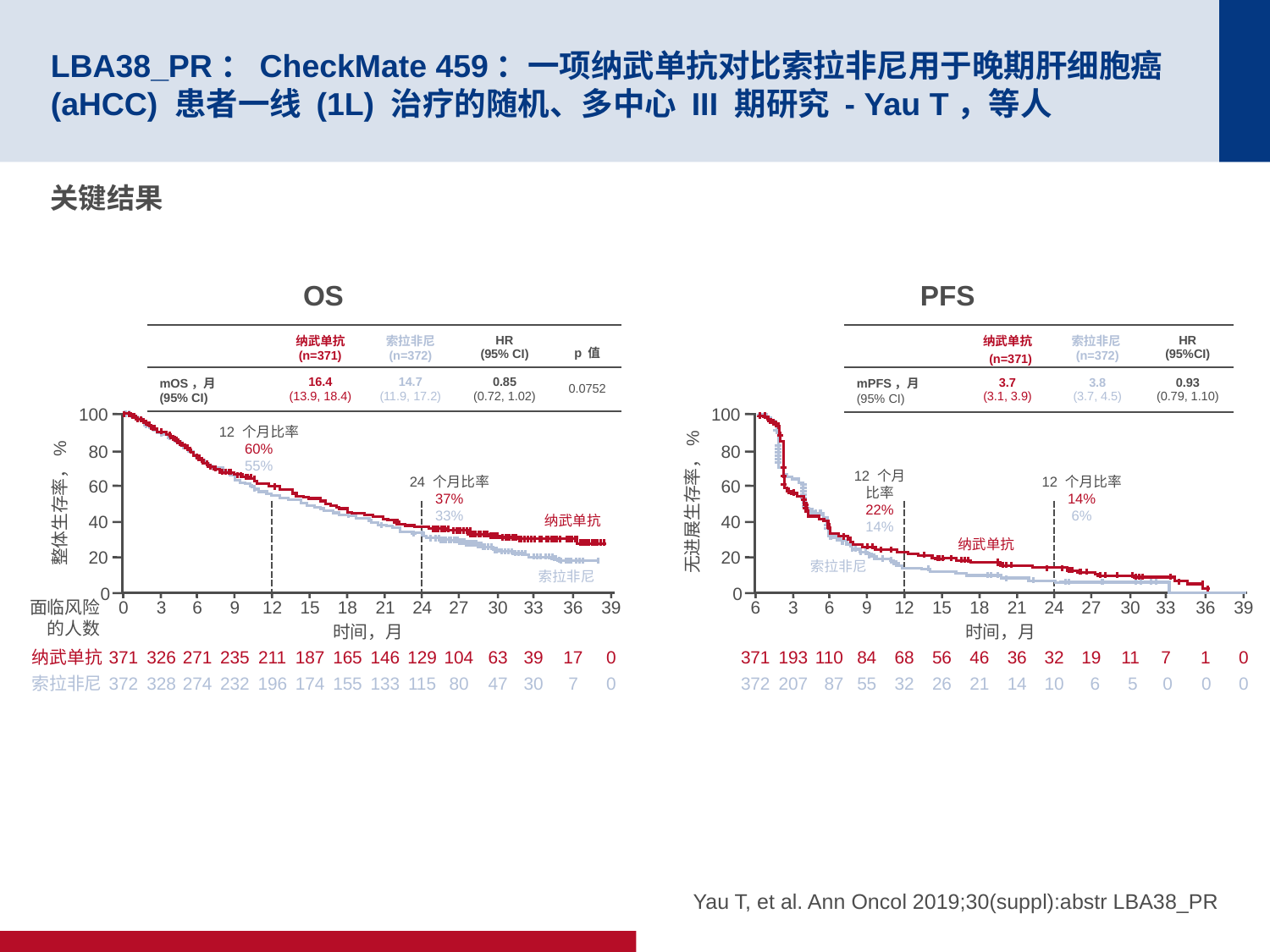

# LBA38_PR：CheckMate 459：一项纳武单抗对比索拉非尼用于晚期肝细胞癌 (aHCC) 患者一线 (1L) 治疗的随机、多中心 III 期研究 - Yau T，等人
关键结果

OS
PFS
|  | 纳武单抗 (n=371) | 索拉非尼 (n=372) | HR (95% CI) | p 值 |
| --- | --- | --- | --- | --- |
| mOS，月 (95% CI) | 16.4 (13.9, 18.4) | 14.7 (11.9, 17.2) | 0.85 (0.72, 1.02) | 0.0752 |
|  | 纳武单抗 (n=371) | 索拉非尼 (n=372) | HR (95%CI) |
| --- | --- | --- | --- |
| mPFS，月 (95% CI) | 3.7 (3.1, 3.9) | 3.8 (3.7, 4.5) | 0.93 (0.79, 1.10) |
100

80

60

40

20

0
0
39
3
6
9
12
15
18
21
24
27
30
33
36

时间，月

12 个月比率
60%
55%
24 个月比率
37%
33%
整体生存率，%
纳武单抗
索拉非尼
面临风险的人数
371
326
271
235
211
187
165
146
129
104
63
39
17
0
纳武单抗
372
328
274
232
196
174
155
133
115
80
47
30
7
0
索拉非尼
100

80

60

40

20

0
6
39
3
6
9
12
15
18
21
24
27
30
33
36

时间，月

12 个月
比率
22%
14%
12 个月比率
14%
6%
无进展生存率，%
纳武单抗
索拉非尼
371
193
110
84
68
56
46
36
32
19
11
7
1
0
372
207
87
55
32
26
21
14
10
6
 5
 0
0
0
Yau T, et al. Ann Oncol 2019;30(suppl):abstr LBA38_PR